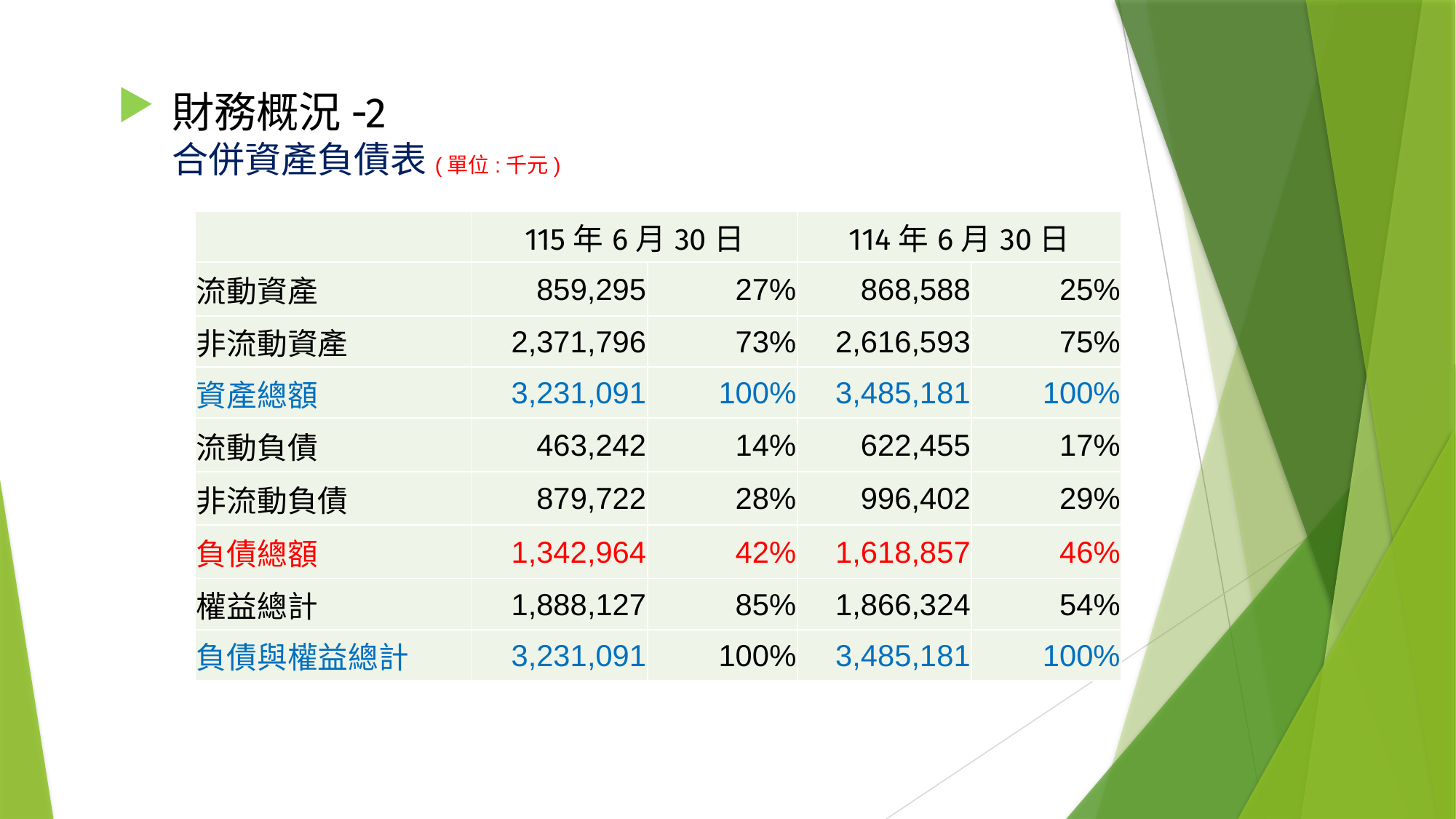

# 財務概況-2 合併資產負債表(單位:千元)
|  | 115年6月30日 |  | 114年6月30日 |  |
| --- | --- | --- | --- | --- |
| 流動資產 | 859,295 | 27% | 868,588 | 25% |
| 非流動資產 | 2,371,796 | 73% | 2,616,593 | 75% |
| 資產總額 | 3,231,091 | 100% | 3,485,181 | 100% |
| 流動負債 | 463,242 | 14% | 622,455 | 17% |
| 非流動負債 | 879,722 | 28% | 996,402 | 29% |
| 負債總額 | 1,342,964 | 42% | 1,618,857 | 46% |
| 權益總計 | 1,888,127 | 85% | 1,866,324 | 54% |
| 負債與權益總計 | 3,231,091 | 100% | 3,485,181 | 100% |